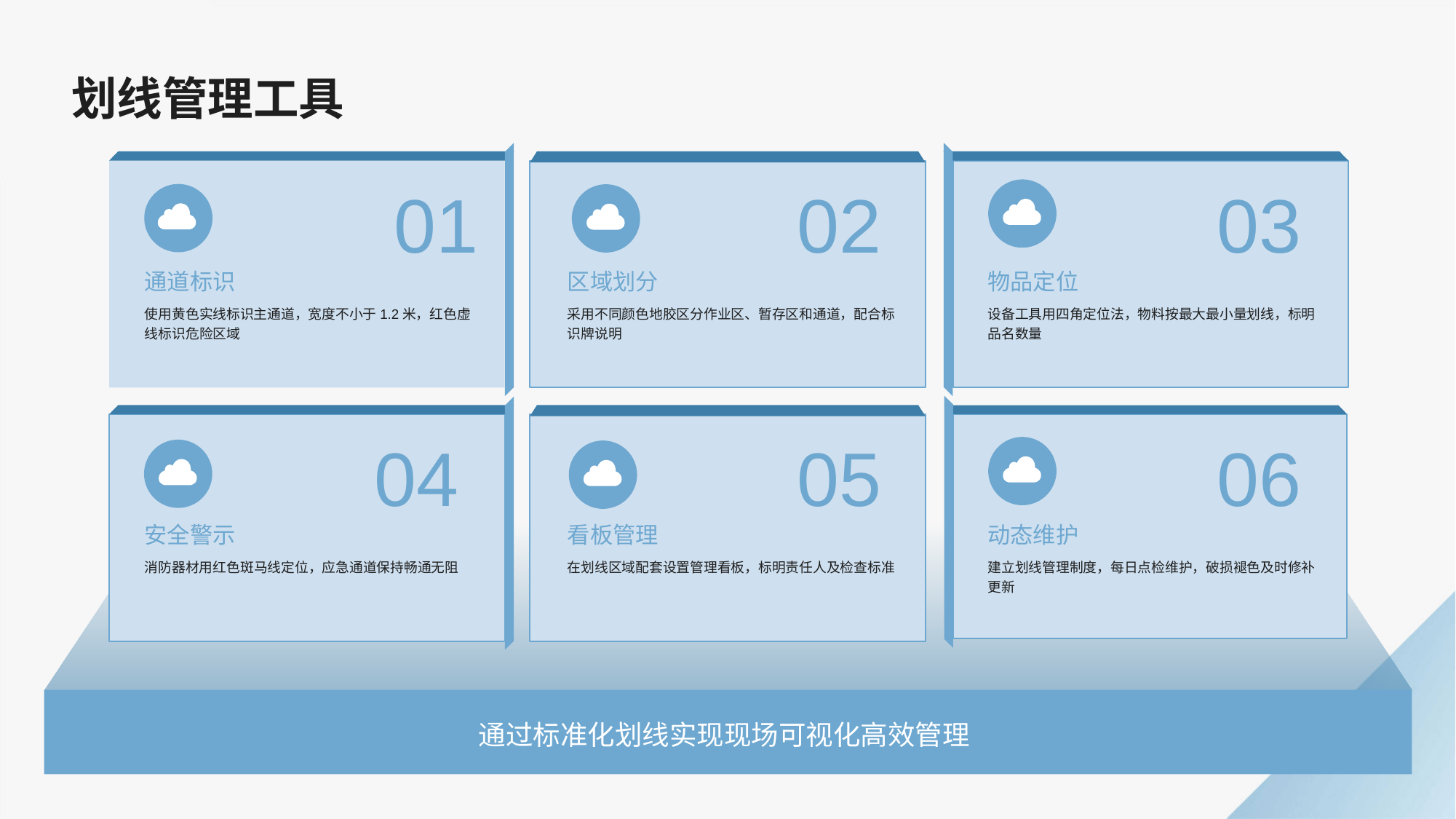

划线管理工具

01
02
03

通道标识
区域划分
物品定位
使用黄色实线标识主通道，宽度不小于1.2米，红色虚线标识危险区域
采用不同颜色地胶区分作业区、暂存区和通道，配合标识牌说明
设备工具用四角定位法，物料按最大最小量划线，标明品名数量

04
05
06

安全警示
看板管理
动态维护

消防器材用红色斑马线定位，应急通道保持畅通无阻
在划线区域配套设置管理看板，标明责任人及检查标准
建立划线管理制度，每日点检维护，破损褪色及时修补更新

通过标准化划线实现现场可视化高效管理